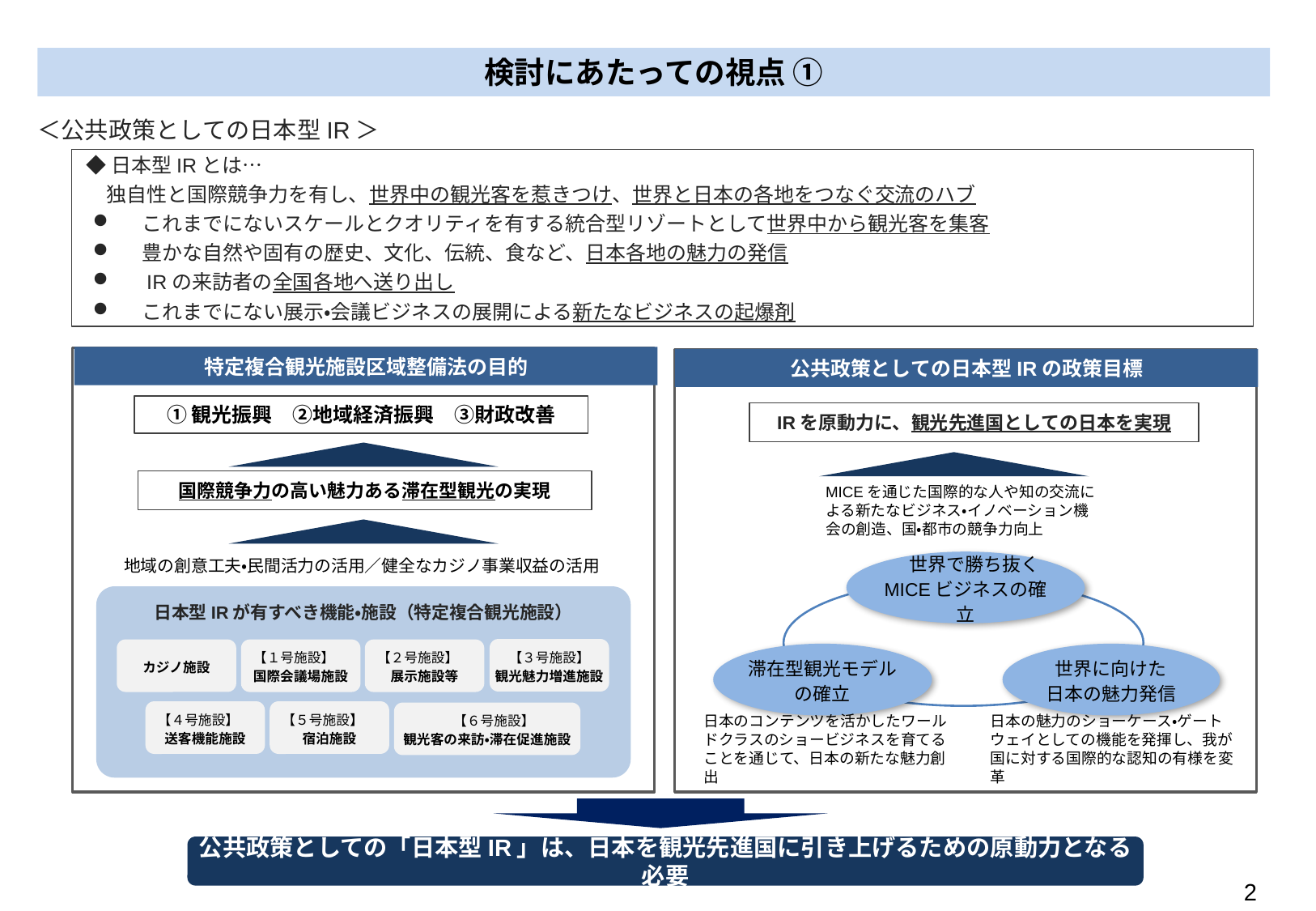

検討にあたっての視点 ①
＜公共政策としての日本型IR＞
◆日本型IRとは…
　独自性と国際競争力を有し、世界中の観光客を惹きつけ、世界と日本の各地をつなぐ交流のハブ
　これまでにないスケールとクオリティを有する統合型リゾートとして世界中から観光客を集客
　豊かな自然や固有の歴史、文化、伝統、食など、日本各地の魅力の発信
　IRの来訪者の全国各地へ送り出し
　これまでにない展示・会議ビジネスの展開による新たなビジネスの起爆剤
特定複合観光施設区域整備法の目的

公共政策としての日本型IRの政策目標

①観光振興　②地域経済振興　③財政改善
IRを原動力に、観光先進国としての日本を実現

国際競争力の高い魅力ある滞在型観光の実現
MICEを通じた国際的な人や知の交流による新たなビジネス・イノベーション機会の創造、国・都市の競争力向上

　世界で勝ち抜く
MICEビジネスの確立
地域の創意工夫・民間活力の活用／健全なカジノ事業収益の活用

日本型IRが有すべき機能・施設（特定複合観光施設）
【３号施設】
観光魅力増進施設
カジノ施設
【１号施設】
国際会議場施設
【２号施設】
展示施設等
滞在型観光モデル
の確立
世界に向けた
日本の魅力発信
【４号施設】
送客機能施設
【５号施設】
宿泊施設
　【６号施設】
観光客の来訪・滞在促進施設
日本のコンテンツを活かしたワールドクラスのショービジネスを育てることを通じて、日本の新たな魅力創出
日本の魅力のショーケース・ゲートウェイとしての機能を発揮し、我が国に対する国際的な認知の有様を変革

公共政策としての「日本型IR」は、日本を観光先進国に引き上げるための原動力となる必要
2